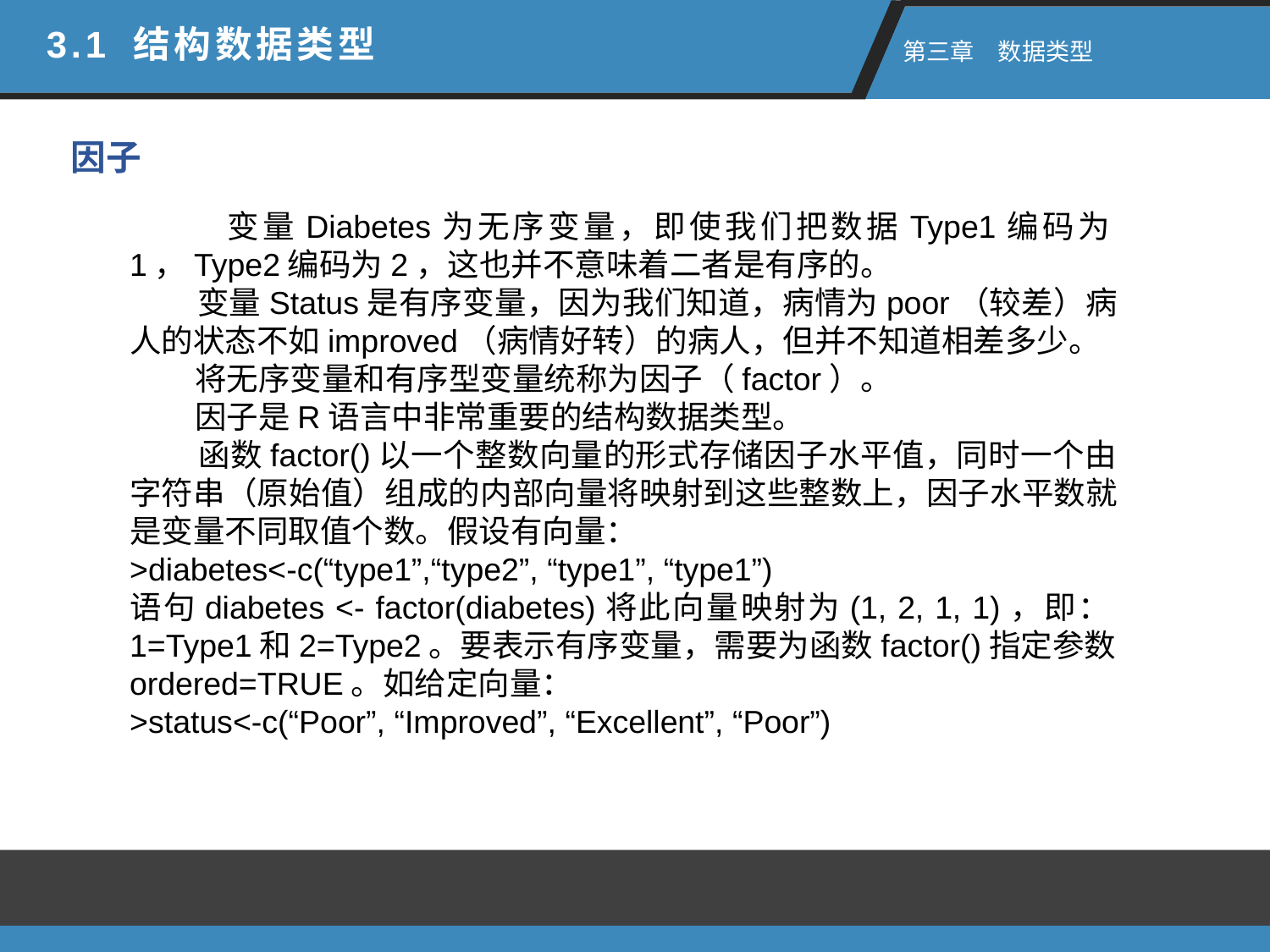

3.1 结构数据类型
  第三章　数据类型
因子
        变量Diabetes为无序变量，即使我们把数据Type1编码为1，Type2编码为2，这也并不意味着二者是有序的。
        变量Status是有序变量，因为我们知道，病情为poor（较差）病人的状态不如improved（病情好转）的病人，但并不知道相差多少。
        将无序变量和有序型变量统称为因子（factor）。
        因子是R语言中非常重要的结构数据类型。
        函数factor()以一个整数向量的形式存储因子水平值，同时一个由字符串（原始值）组成的内部向量将映射到这些整数上，因子水平数就是变量不同取值个数。假设有向量：
>diabetes<-c(“type1”,“type2”, “type1”, “type1”)
语句diabetes <- factor(diabetes)将此向量映射为(1, 2, 1, 1)，即：1=Type1和2=Type2。要表示有序变量，需要为函数factor()指定参数ordered=TRUE。如给定向量：
>status<-c(“Poor”, “Improved”, “Excellent”, “Poor”)